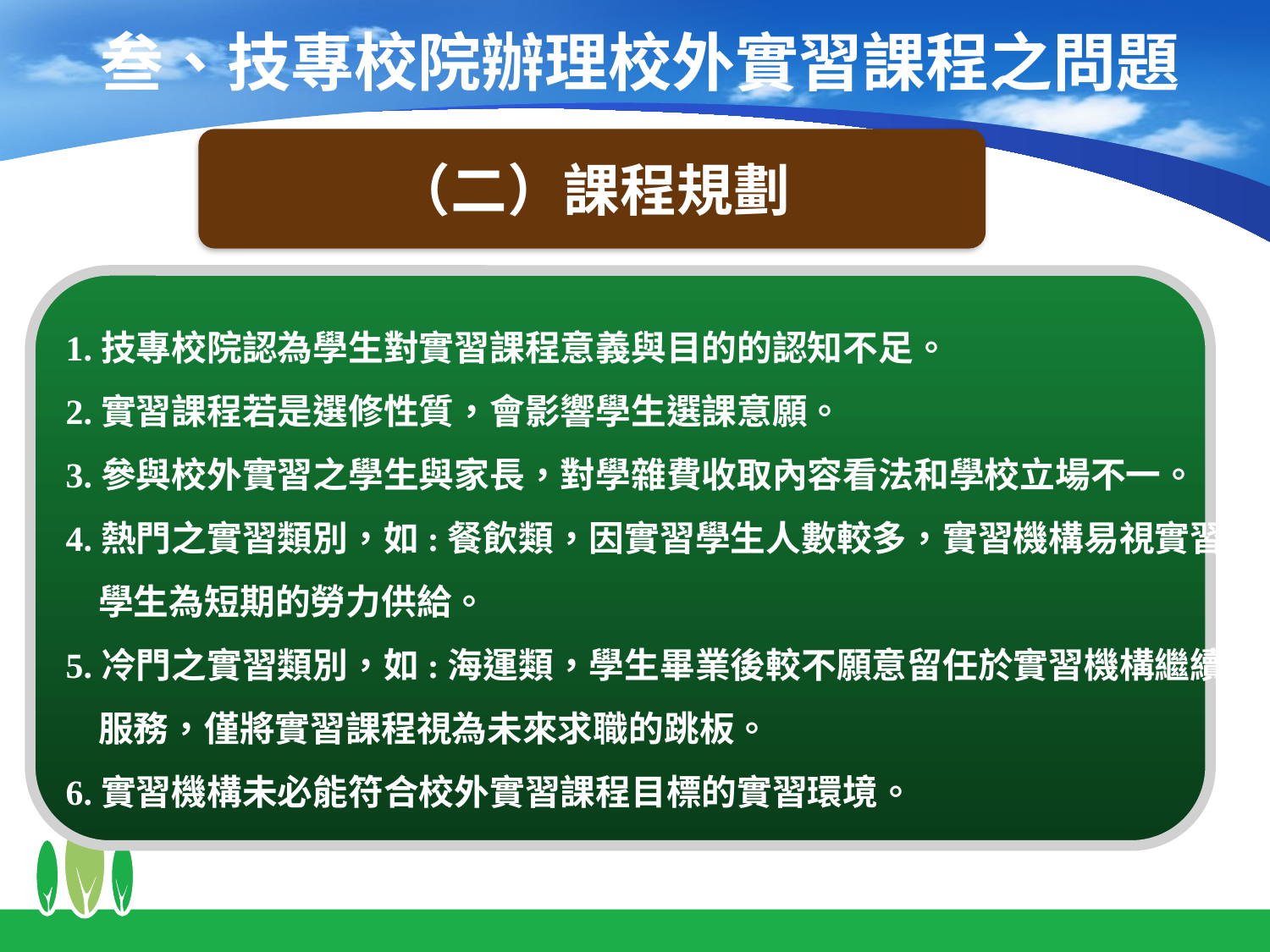

# 叁、技專校院辦理校外實習課程之問題
（二）課程規劃
1.技專校院認為學生對實習課程意義與目的的認知不足。
2.實習課程若是選修性質，會影響學生選課意願。
3.參與校外實習之學生與家長，對學雜費收取內容看法和學校立場不一。
4.熱門之實習類別，如:餐飲類，因實習學生人數較多，實習機構易視實習
   學生為短期的勞力供給。
5.冷門之實習類別，如:海運類，學生畢業後較不願意留任於實習機構繼續
   服務，僅將實習課程視為未來求職的跳板。
6.實習機構未必能符合校外實習課程目標的實習環境。